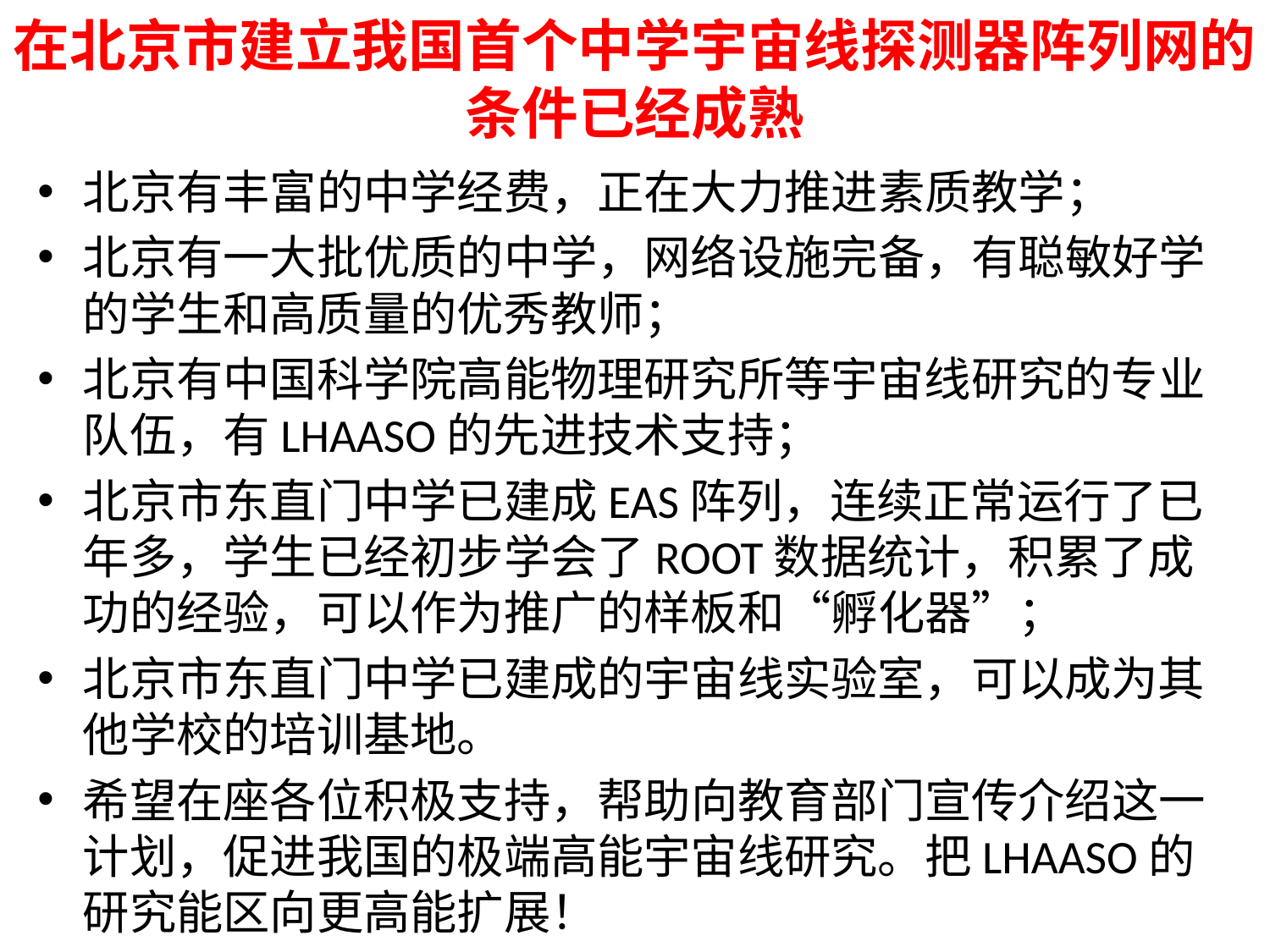

# 在北京市建立我国首个中学宇宙线探测器阵列网的条件已经成熟
北京有丰富的中学经费，正在大力推进素质教学；
北京有一大批优质的中学，网络设施完备，有聪敏好学的学生和高质量的优秀教师；
北京有中国科学院高能物理研究所等宇宙线研究的专业队伍，有LHAASO的先进技术支持；
北京市东直门中学已建成EAS阵列，连续正常运行了已年多，学生已经初步学会了ROOT数据统计，积累了成功的经验，可以作为推广的样板和“孵化器”；
北京市东直门中学已建成的宇宙线实验室，可以成为其他学校的培训基地。
希望在座各位积极支持，帮助向教育部门宣传介绍这一计划，促进我国的极端高能宇宙线研究。把LHAASO的研究能区向更高能扩展！